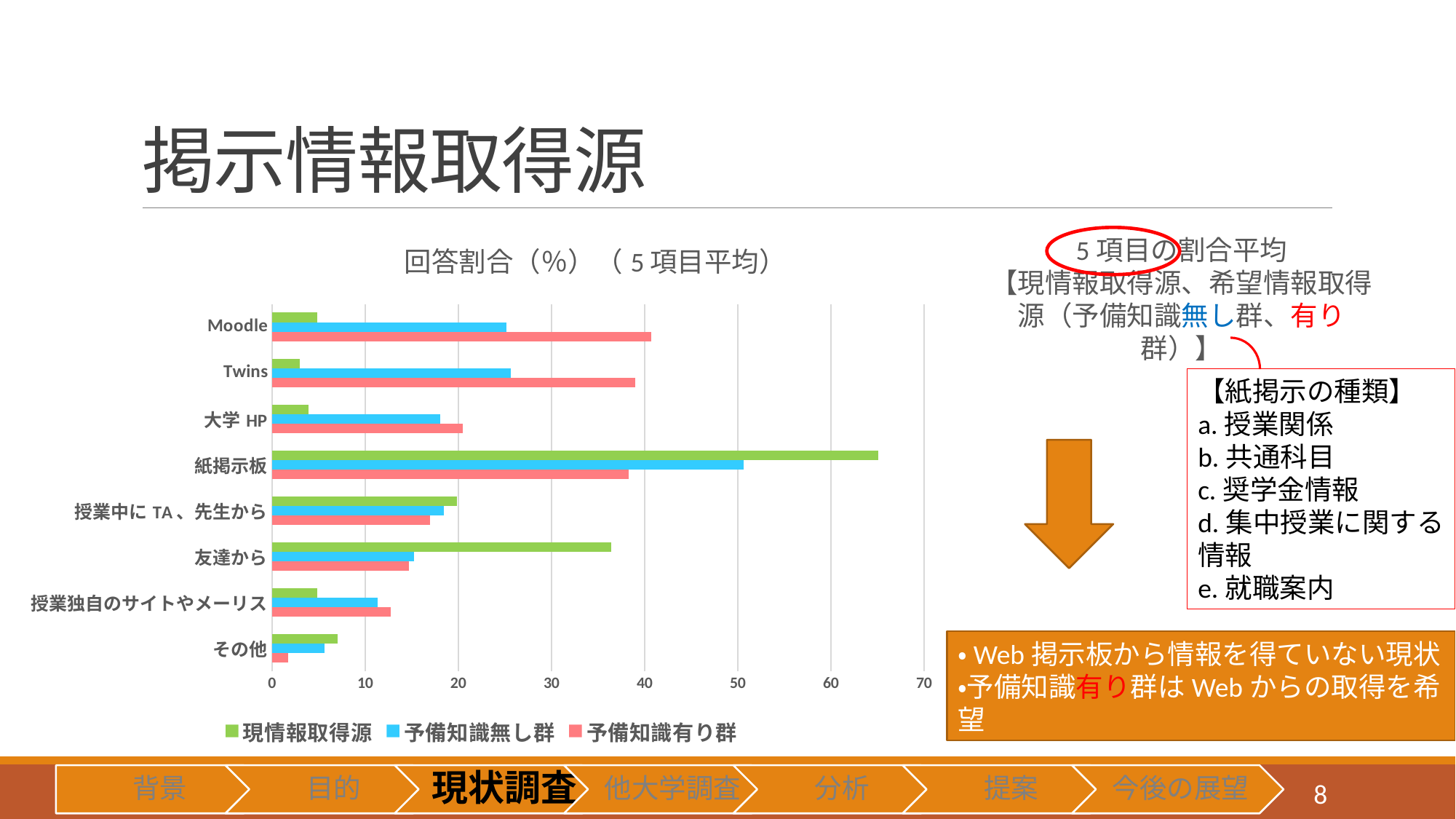

# 掲示情報取得源

### Chart: 回答割合（％）（5項目平均）

| Category | 予備知識有り群 | 予備知識無し群 | 現情報取得源 |
|---|---|---|---|
| その他 | 1.7045454545454544 | 5.663716814159293 | 7.0588235294117645 |
| 授業独自のサイトやメーリス | 12.727272727272727 | 11.327433628318586 | 4.844290657439446 |
| 友達から | 14.65909090909091 | 15.221238938053098 | 36.40138408304499 |
| 授業中にTA、先生から | 16.93181818181818 | 18.4070796460177 | 19.86159169550173 |
| 紙掲示板 | 38.29545454545455 | 50.61946902654868 | 65.05190311418684 |
| 大学HP | 20.454545454545457 | 18.053097345132745 | 3.944636678200692 |
| Twins | 38.97727272727272 | 25.663716814159294 | 2.9757785467128026 |
| Moodle | 40.68181818181818 | 25.132743362831857 | 4.844290657439446 |
5項目の割合平均
【現情報取得源、希望情報取得源（予備知識無し群、有り群）】

【紙掲示の種類】
a.授業関係
b.共通科目
c.奨学金情報
d.集中授業に関する情報
e.就職案内

・Web掲示板から情報を得ていない現状
・予備知識有り群はWebからの取得を希望
背景
目的
現状調査
他大学調査
分析
提案
今後の展望
8